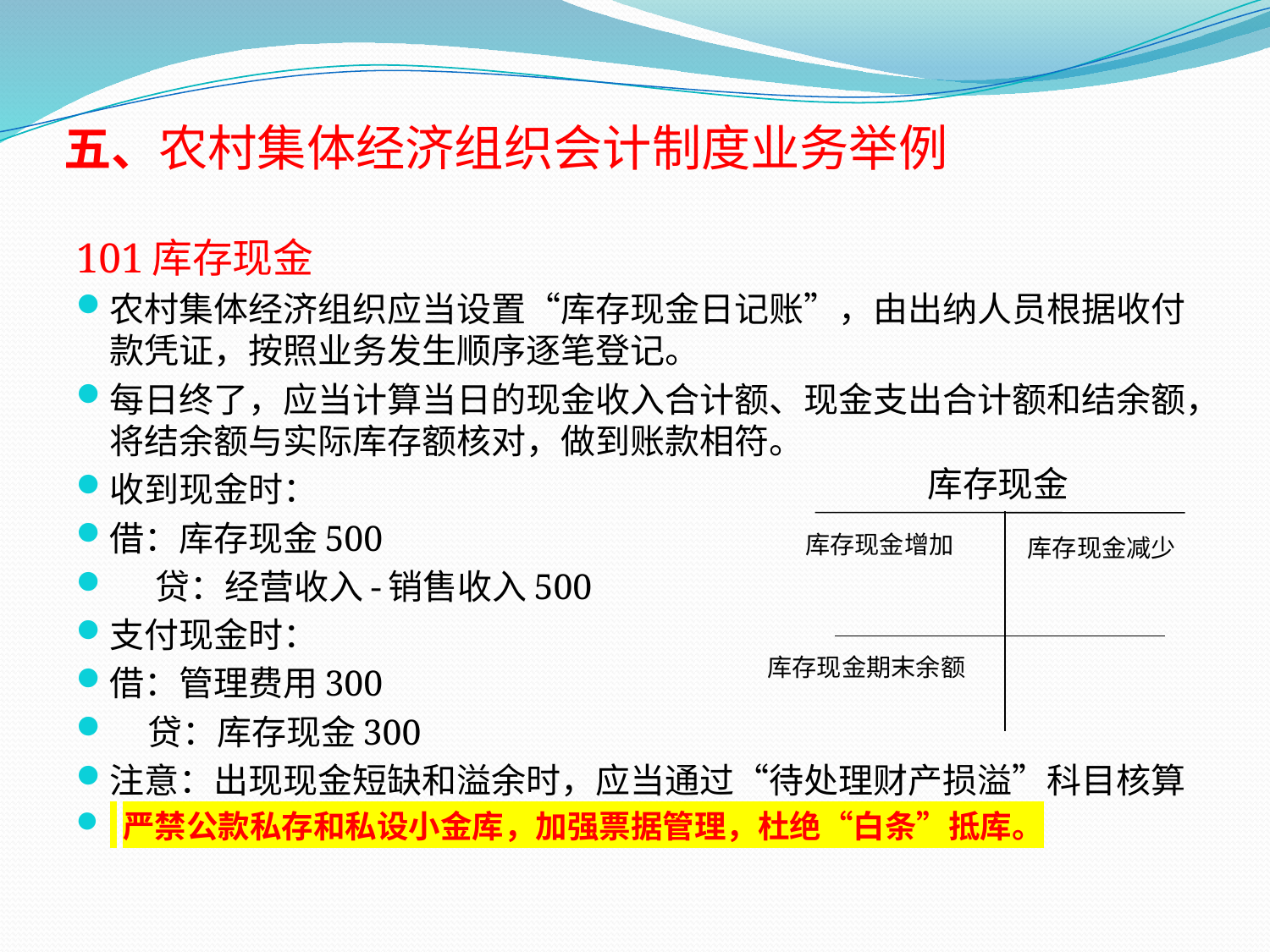

# 五、农村集体经济组织会计制度业务举例
101库存现金
农村集体经济组织应当设置“库存现金日记账”，由出纳人员根据收付款凭证，按照业务发生顺序逐笔登记。
每日终了，应当计算当日的现金收入合计额、现金支出合计额和结余额，将结余额与实际库存额核对，做到账款相符。
收到现金时：
借：库存现金500
     贷：经营收入-销售收入500
支付现金时：
借：管理费用300
    贷：库存现金300
注意：出现现金短缺和溢余时，应当通过“待处理财产损溢”科目核算
 严禁公款私存和私设小金库，加强票据管理，杜绝“白条”抵库。
库存现金
库存现金增加
库存现金减少
库存现金期末余额